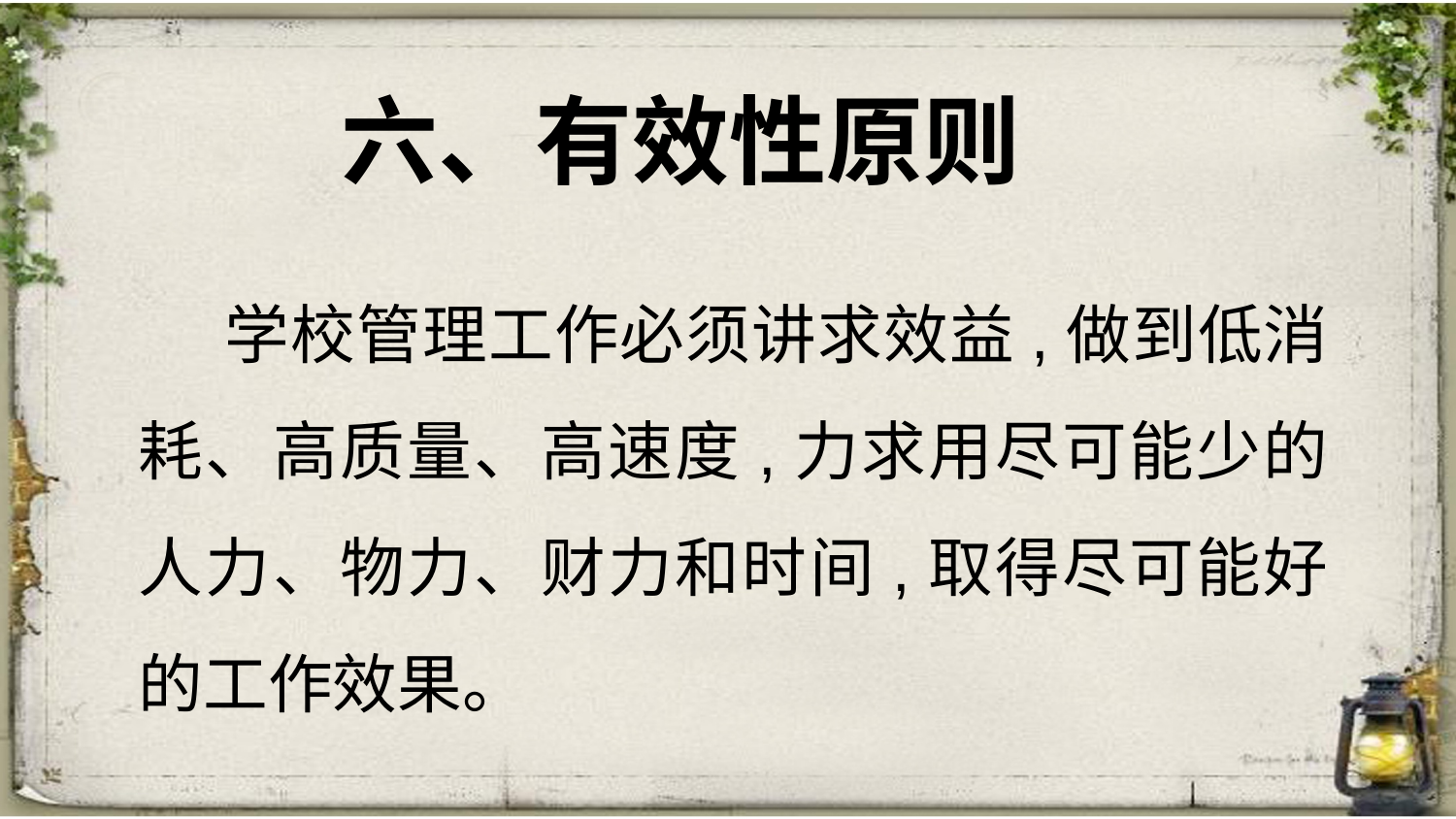

六、有效性原则
学校管理工作必须讲求效益,做到低消耗、高质量、高速度,力求用尽可能少的人力、物力、财力和时间,取得尽可能好的工作效果。